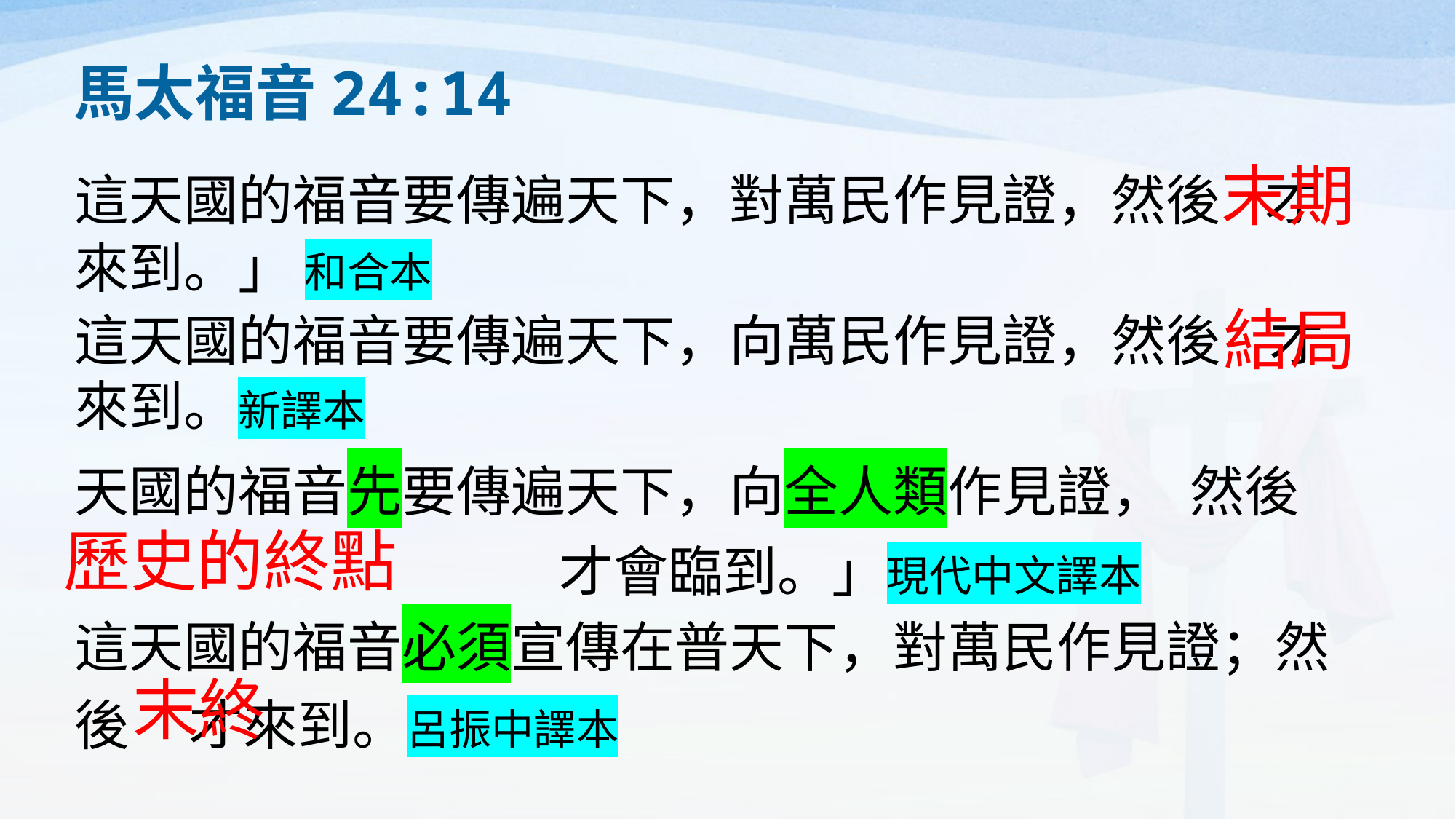

# 馬太福音24:14
這天國的福音要傳遍天下，對萬民作見證，然後   才來到。」 和合本
這天國的福音要傳遍天下，向萬民作見證，然後    才來到。新譯本
天國的福音先要傳遍天下，向全人類作見證，  然後                才會臨到。」現代中文譯本
這天國的福音必須宣傳在普天下，對萬民作見證；然後    才來到。呂振中譯本
末期
結局
歷史的終點
末終